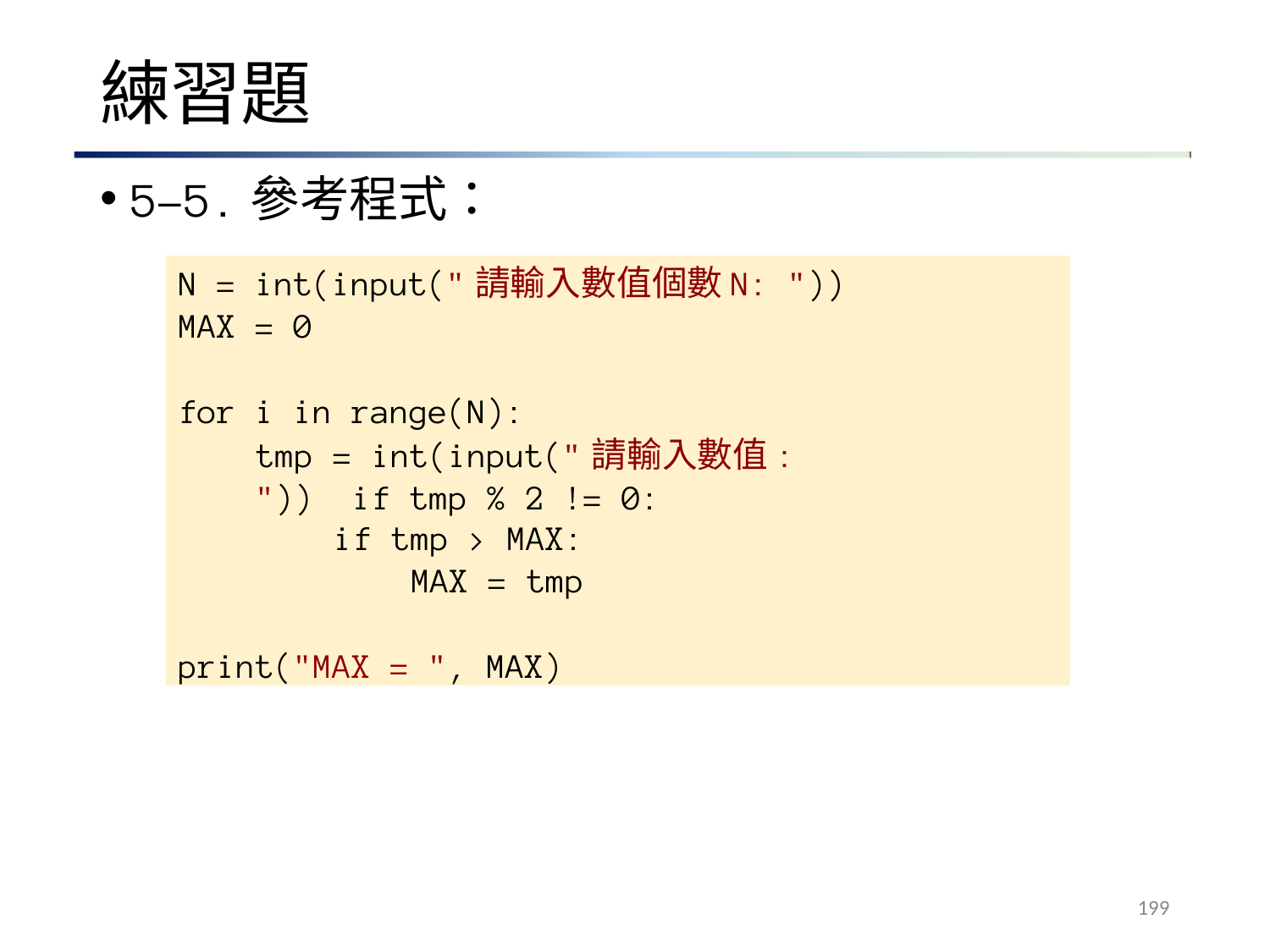

# 練習題
5-5.參考程式：
N = int(input("請輸入數值個數N: "))
MAX = 0

for i in range(N):
tmp = int(input("請輸入數值: "))  if tmp % 2 != 0:
if tmp > MAX:
MAX = tmp

print("MAX = ", MAX)
199